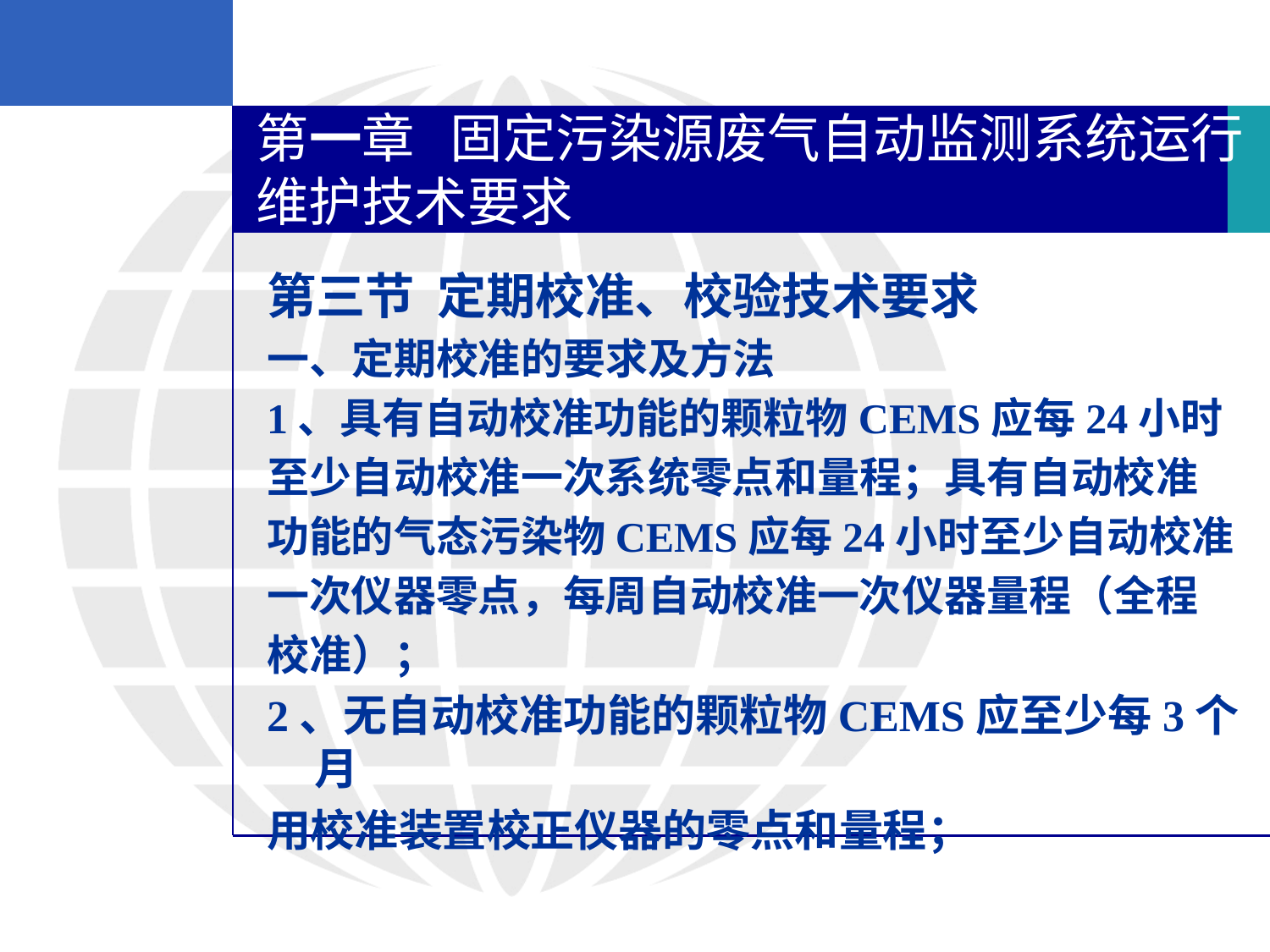

第一章   固定污染源废气自动监测系统运行维护技术要求
第三节  定期校准、校验技术要求
一、定期校准的要求及方法
1、具有自动校准功能的颗粒物CEMS应每24小时
至少自动校准一次系统零点和量程；具有自动校准
功能的气态污染物CEMS应每24小时至少自动校准
一次仪器零点，每周自动校准一次仪器量程（全程
校准）；
2、无自动校准功能的颗粒物CEMS应至少每3个月
用校准装置校正仪器的零点和量程；